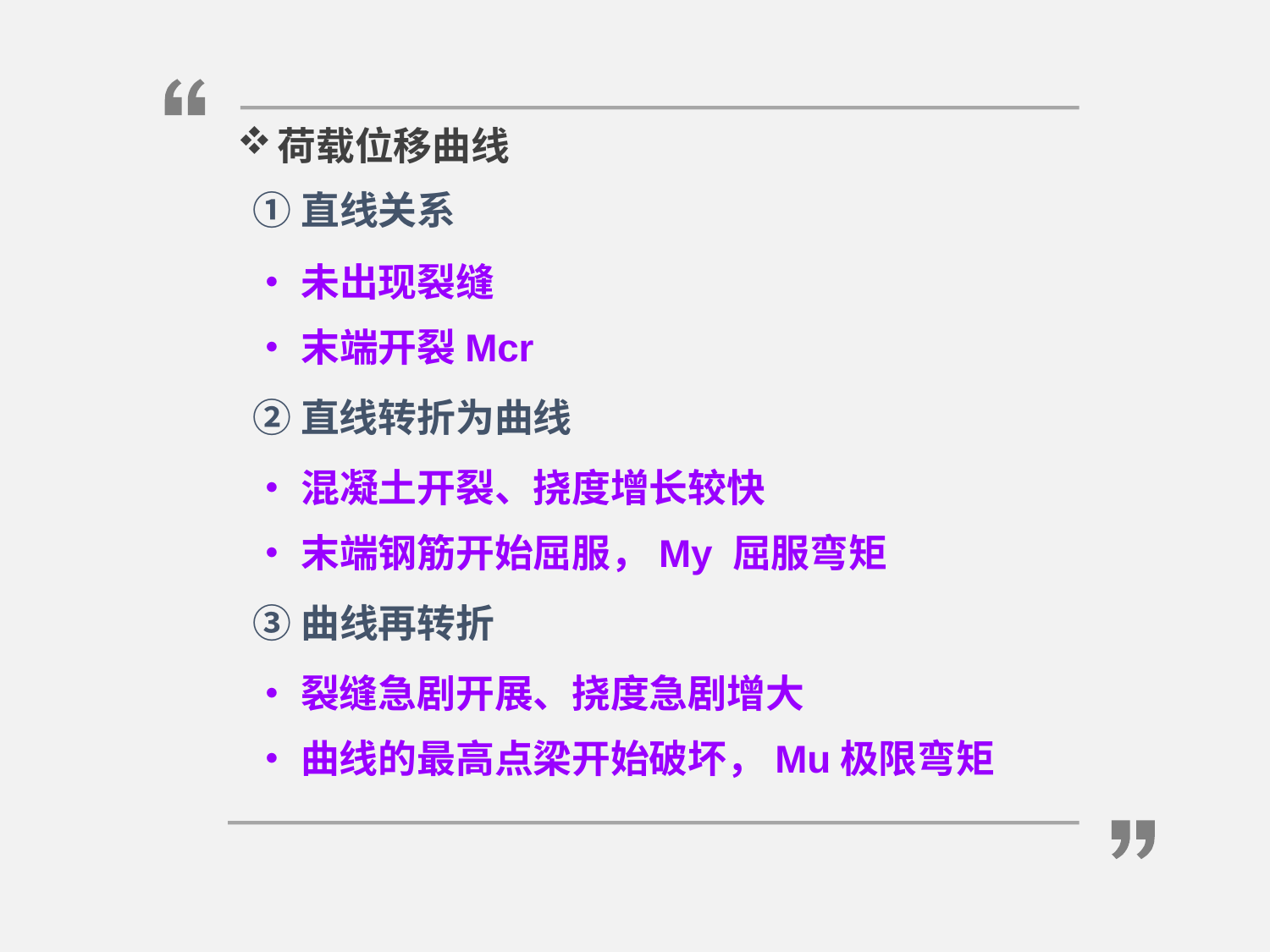

荷载位移曲线

①直线关系
•未出现裂缝
•末端开裂Mcr
②直线转折为曲线
•混凝土开裂、挠度增长较快
•末端钢筋开始屈服，My 屈服弯矩
③曲线再转折
•裂缝急剧开展、挠度急剧增大
•曲线的最高点梁开始破坏，Mu极限弯矩

8